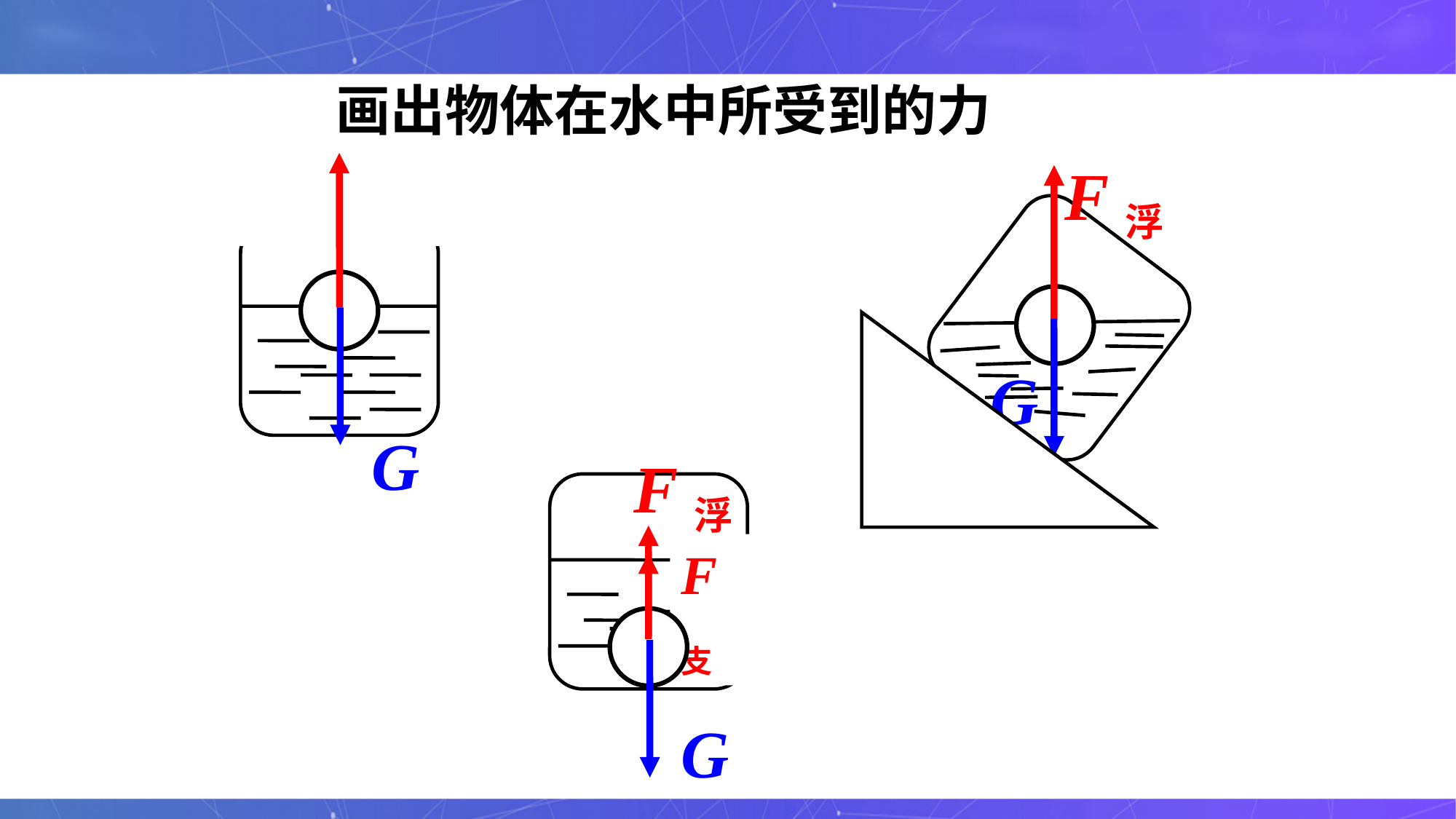

画出物体在水中所受到的力
F浮

G

G
F浮

F支

G